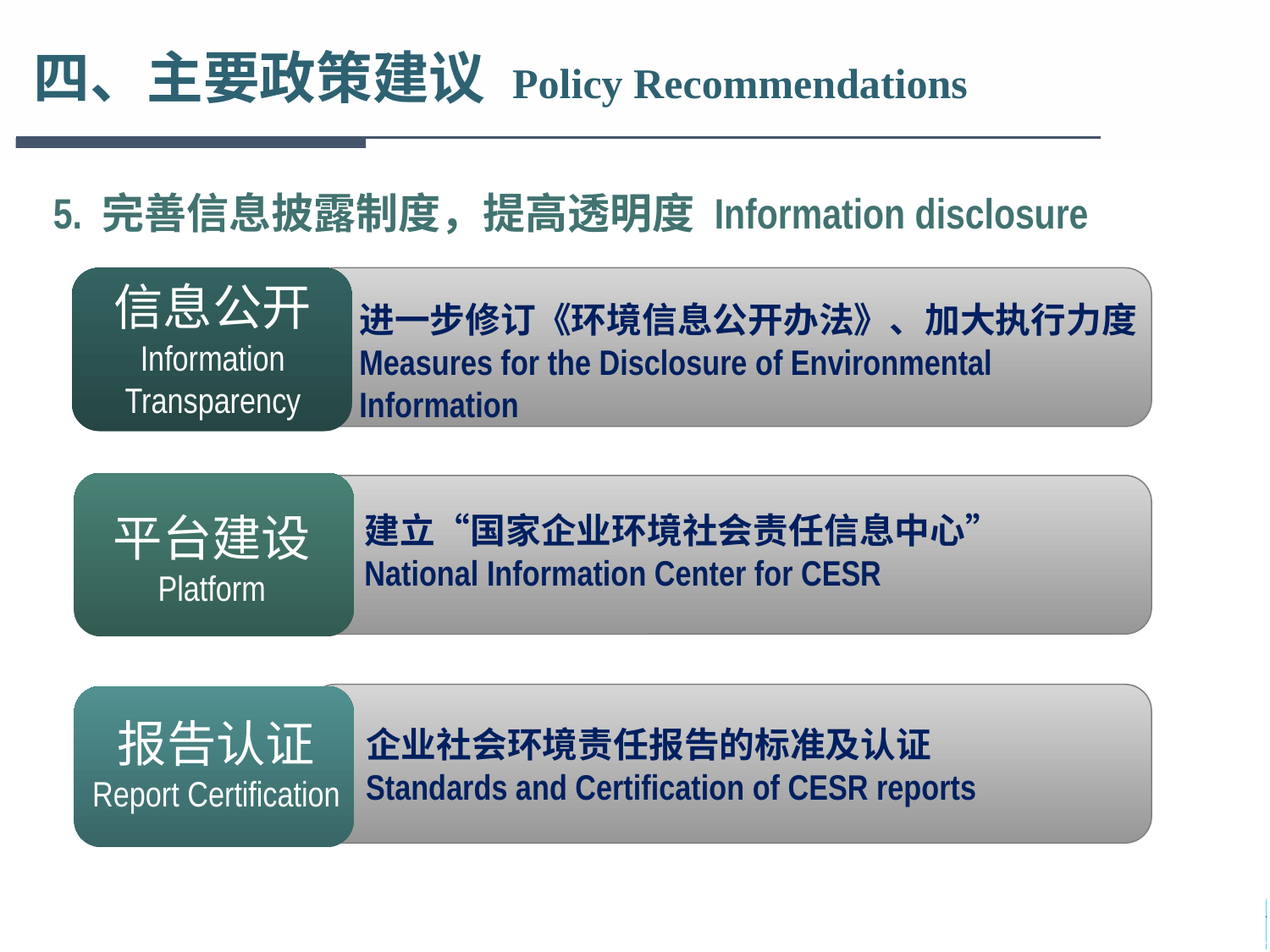

# 四、主要政策建议 Policy Recommendations
5. 完善信息披露制度，提高透明度 Information disclosure

信息公开
Information Transparency
进一步修订《环境信息公开办法》、加大执行力度
Measures for the Disclosure of Environmental Information

平台建设
Platform
建立“国家企业环境社会责任信息中心”
National Information Center for CESR

报告认证
Report Certification
企业社会环境责任报告的标准及认证
Standards and Certification of CESR reports